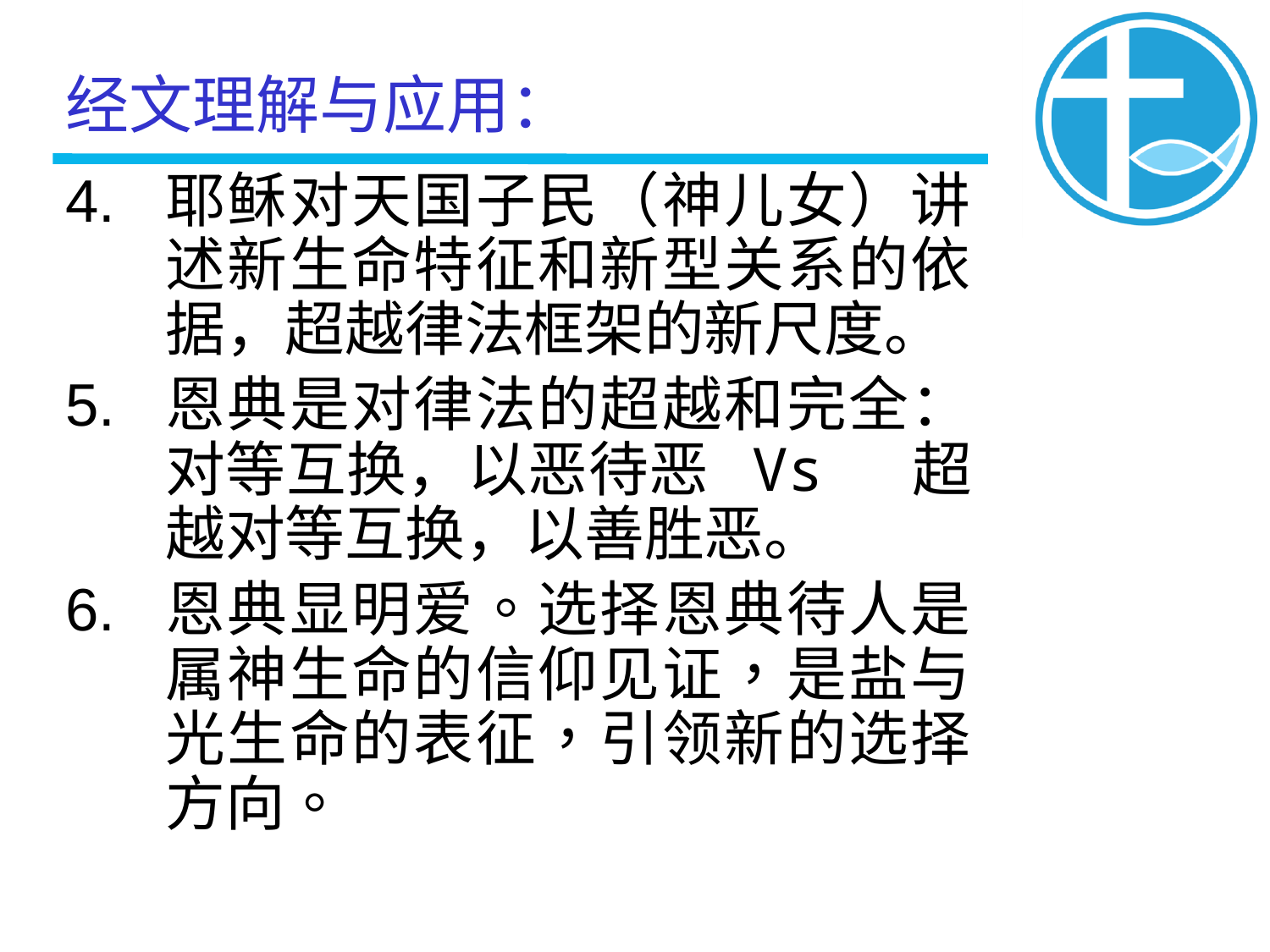

经文理解与应用：
耶稣对天国子民（神儿女）讲述新生命特征和新型关系的依据，超越律法框架的新尺度。
恩典是对律法的超越和完全：对等互换，以恶待恶  Vs  超越对等互换，以善胜恶。
恩典显明爱。选择恩典待人是属神生命的信仰见证，是盐与光生命的表征，引领新的选择方向。